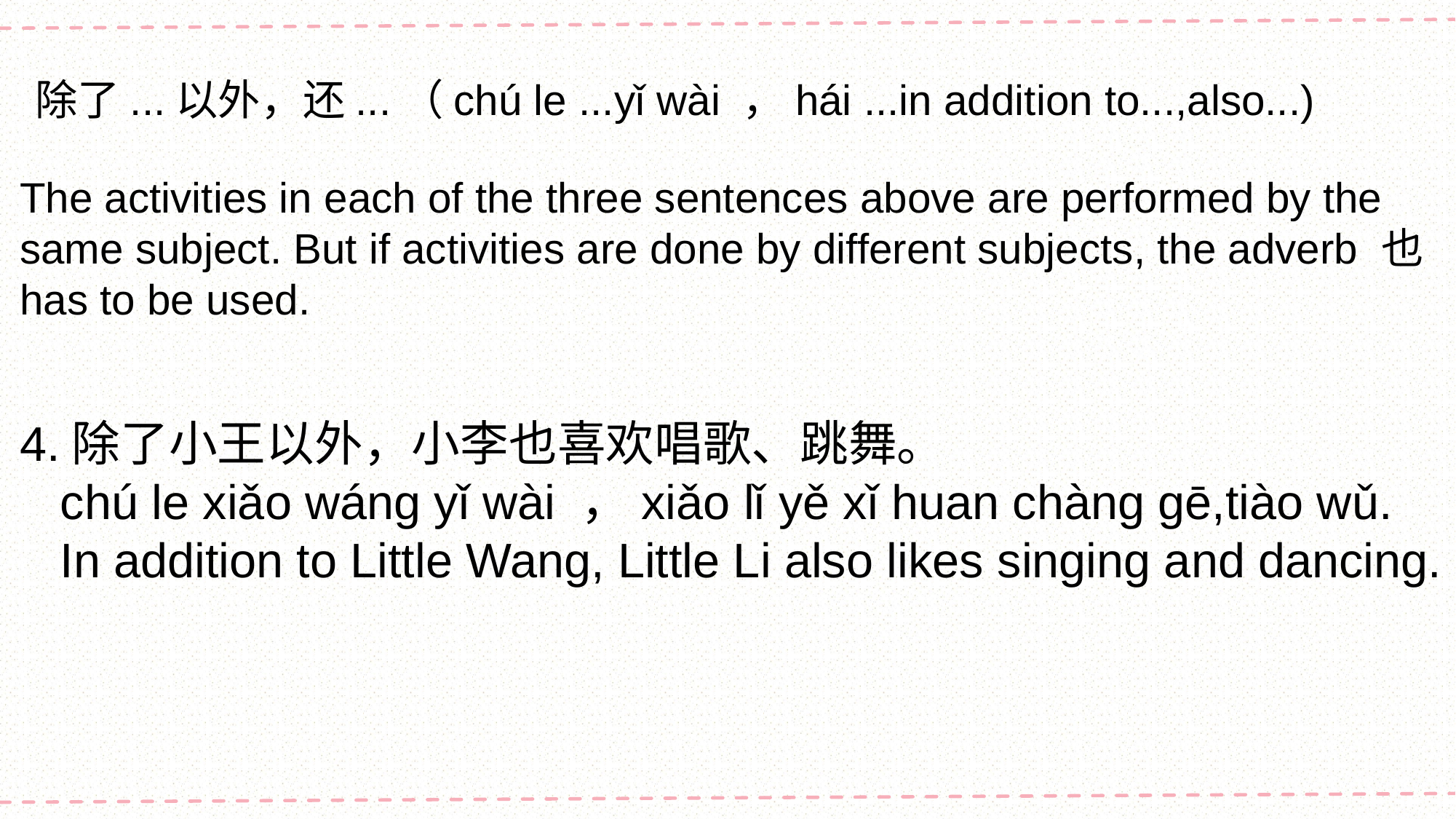

除了...以外，还...（chú le ...yǐ wài ，hái ...in addition to...,also...)

The activities in each of the three sentences above are performed by the same subject. But if activities are done by different subjects, the adverb 也 has to be used.
4.除了小王以外，小李也喜欢唱歌、跳舞。
   chú le xiǎo wáng yǐ wài ，xiǎo lǐ yě xǐ huan chàng gē,tiào wǔ.
   In addition to Little Wang, Little Li also likes singing and dancing.